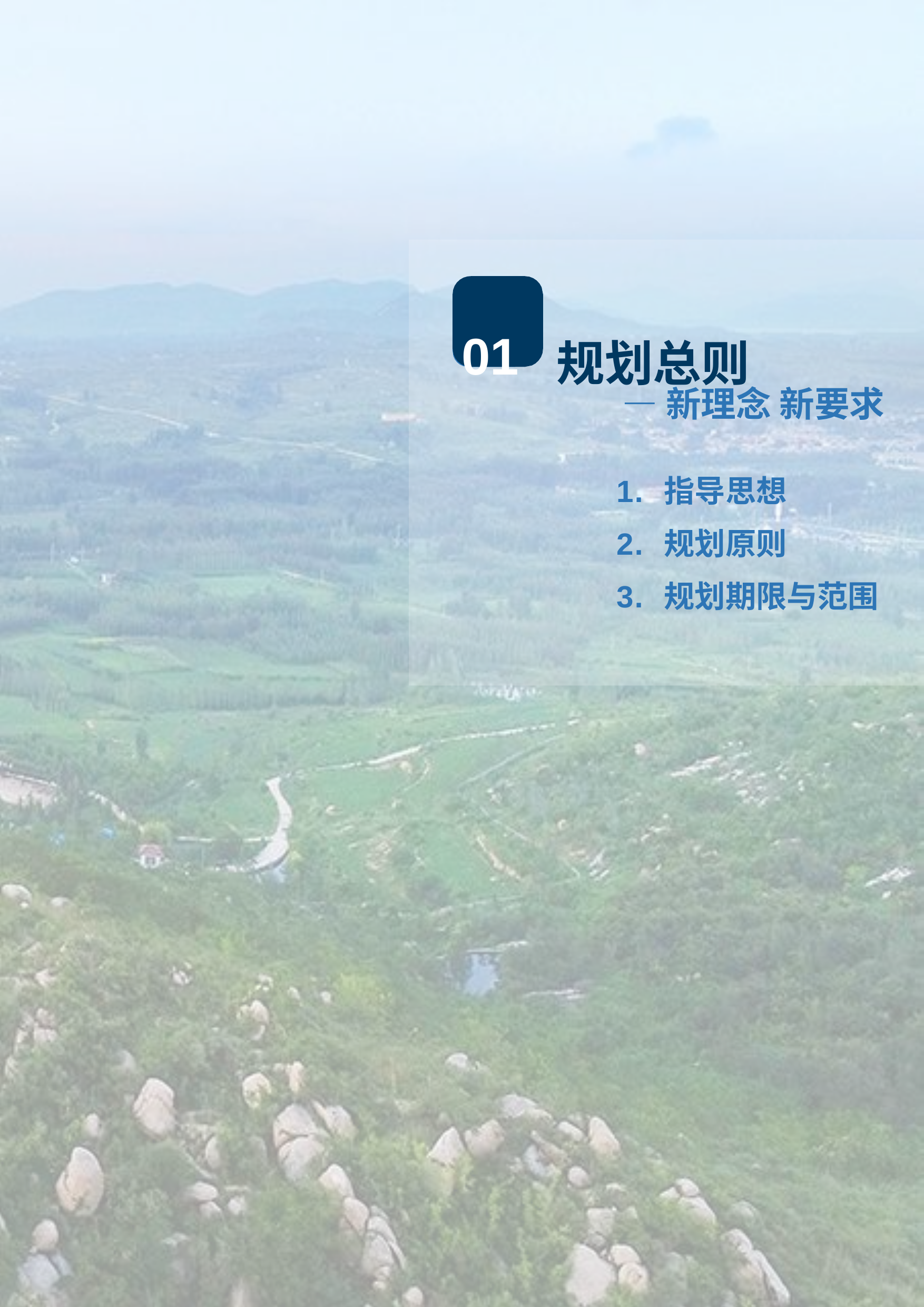

01	规划总则
—新理念 新要求

指导思想
规划原则
规划期限与范围